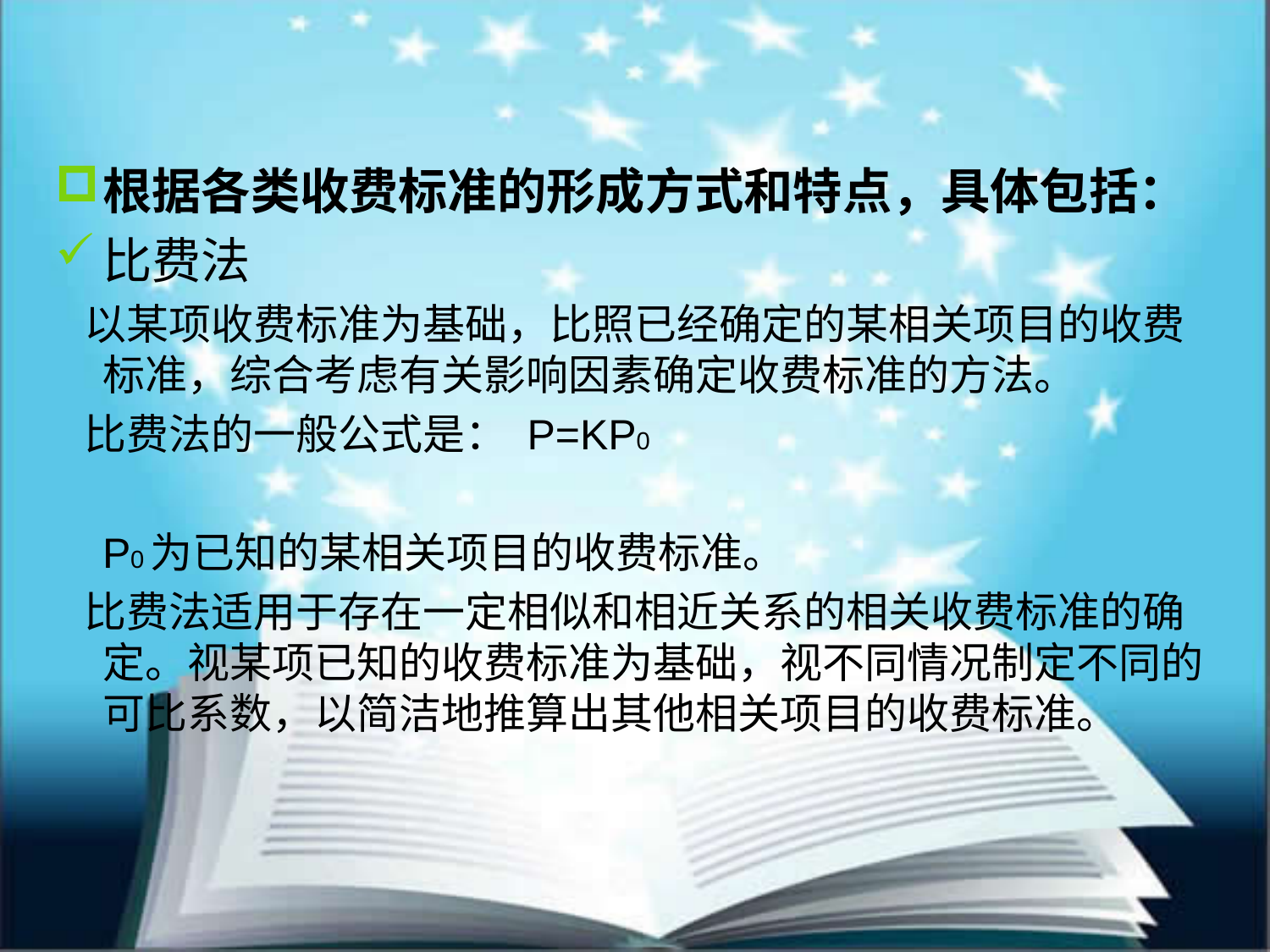

根据各类收费标准的形成方式和特点，具体包括：
比费法
  以某项收费标准为基础，比照已经确定的某相关项目的收费标准，综合考虑有关影响因素确定收费标准的方法。
  比费法的一般公式是： P=KP0

    P0为已知的某相关项目的收费标准。
  比费法适用于存在一定相似和相近关系的相关收费标准的确定。视某项已知的收费标准为基础，视不同情况制定不同的可比系数，以简洁地推算出其他相关项目的收费标准。